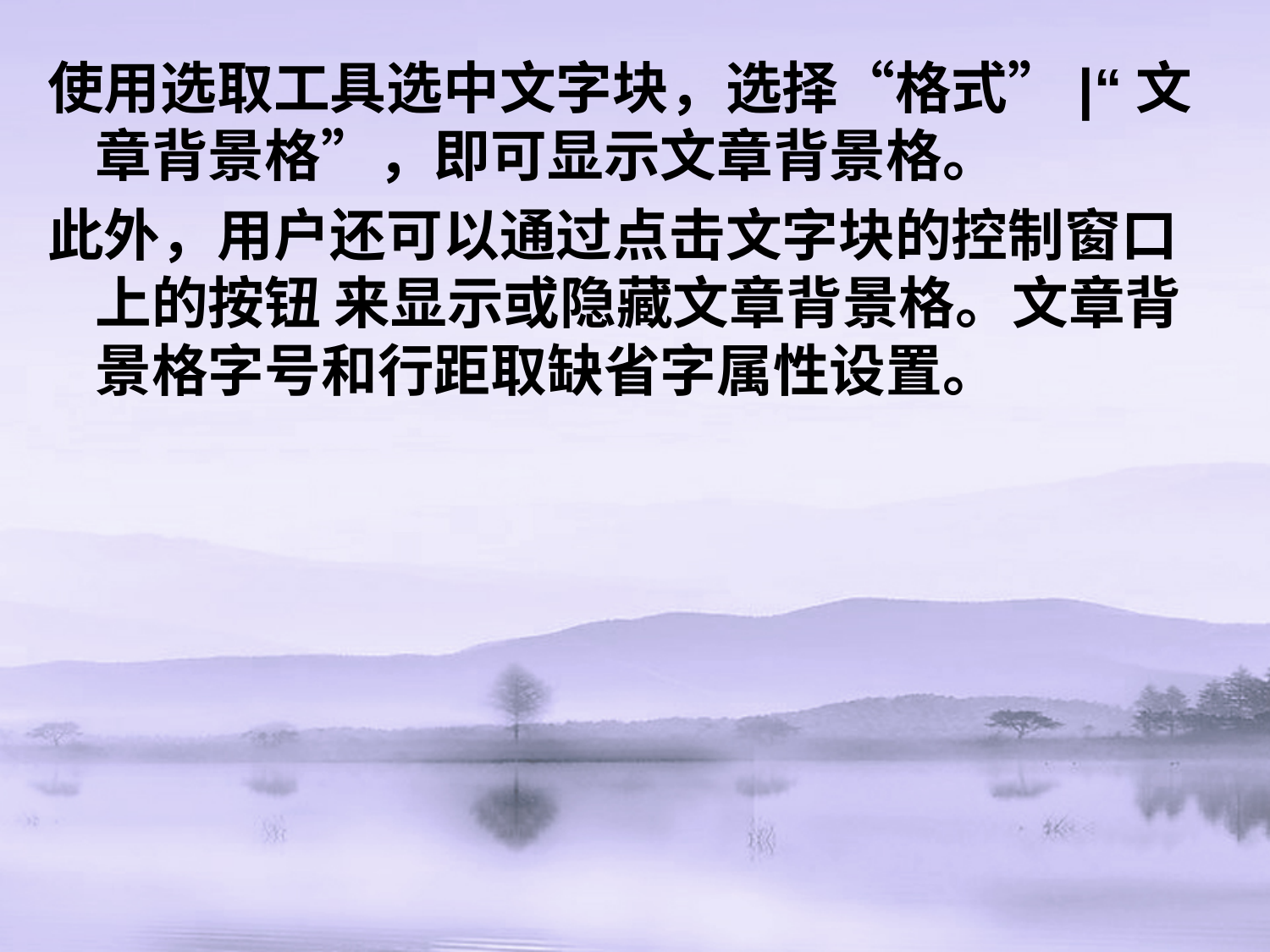

使用选取工具选中文字块，选择“格式”|“文章背景格”，即可显示文章背景格。
此外，用户还可以通过点击文字块的控制窗口上的按钮 来显示或隐藏文章背景格。文章背景格字号和行距取缺省字属性设置。